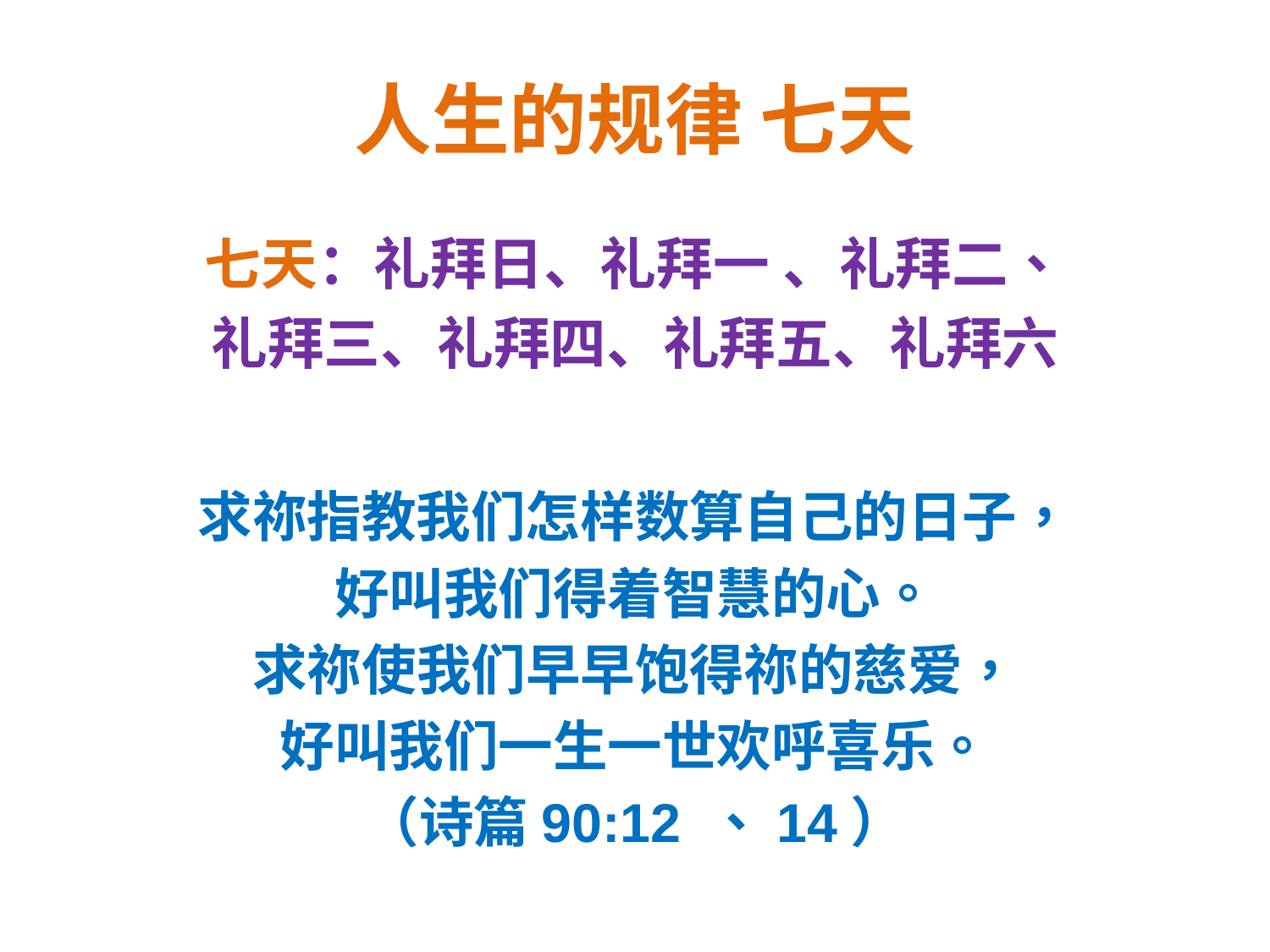

# 人生的规律 七天
七天：礼拜日、礼拜一 、礼拜二、
礼拜三、礼拜四、礼拜五、礼拜六

求祢指教我们怎样数算自己的日子，
好叫我们得着智慧的心。
求祢使我们早早饱得祢的慈爱，
好叫我们一生一世欢呼喜乐。
（诗篇90:12 、14）